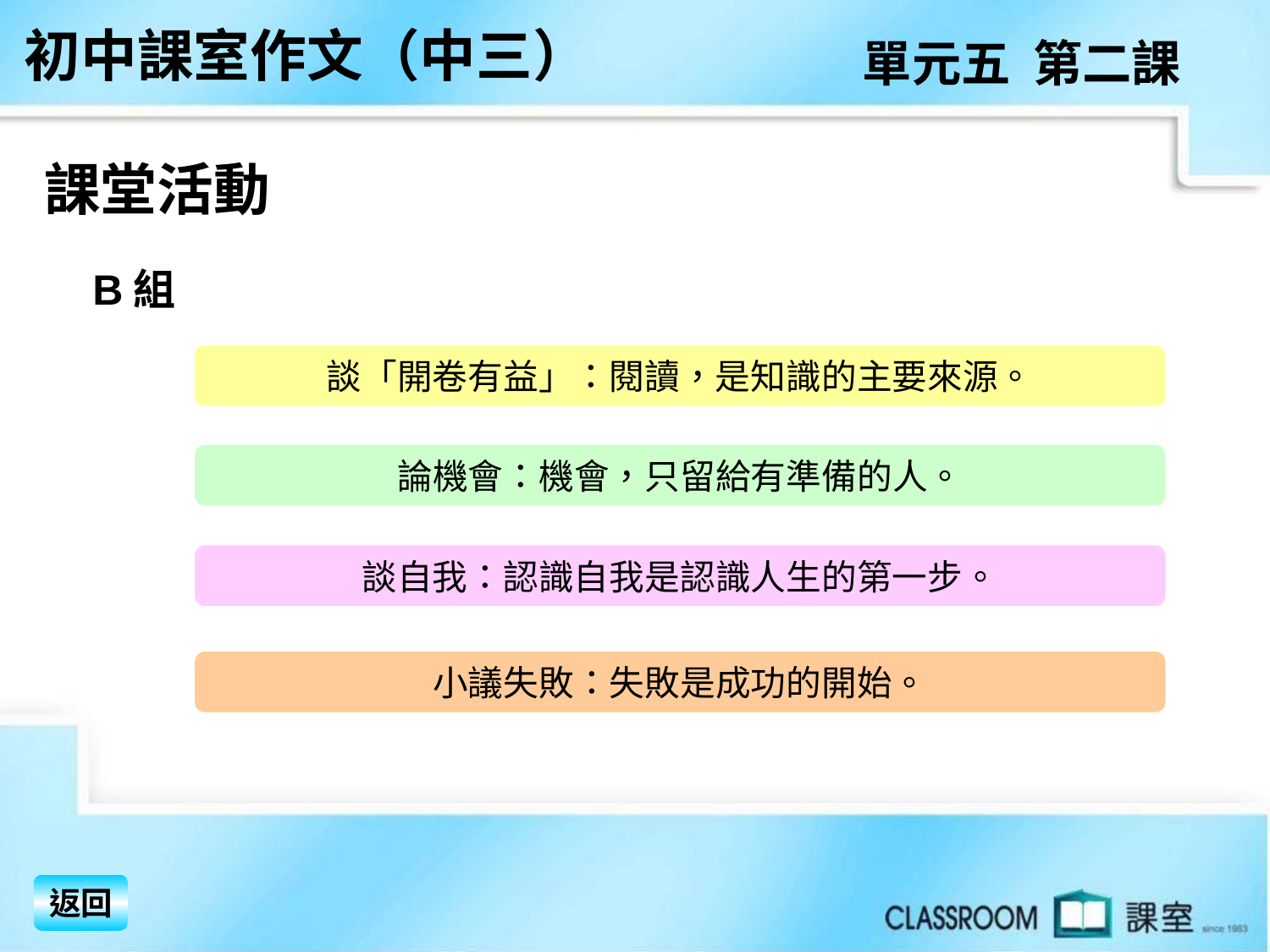

初中課室作文（中三）
單元五  第二課
課堂活動
B組
談「開卷有益」：閱讀，是知識的主要來源。
論機會：機會，只留給有準備的人。
談自我：認識自我是認識人生的第一步。
小議失敗：失敗是成功的開始。
返回